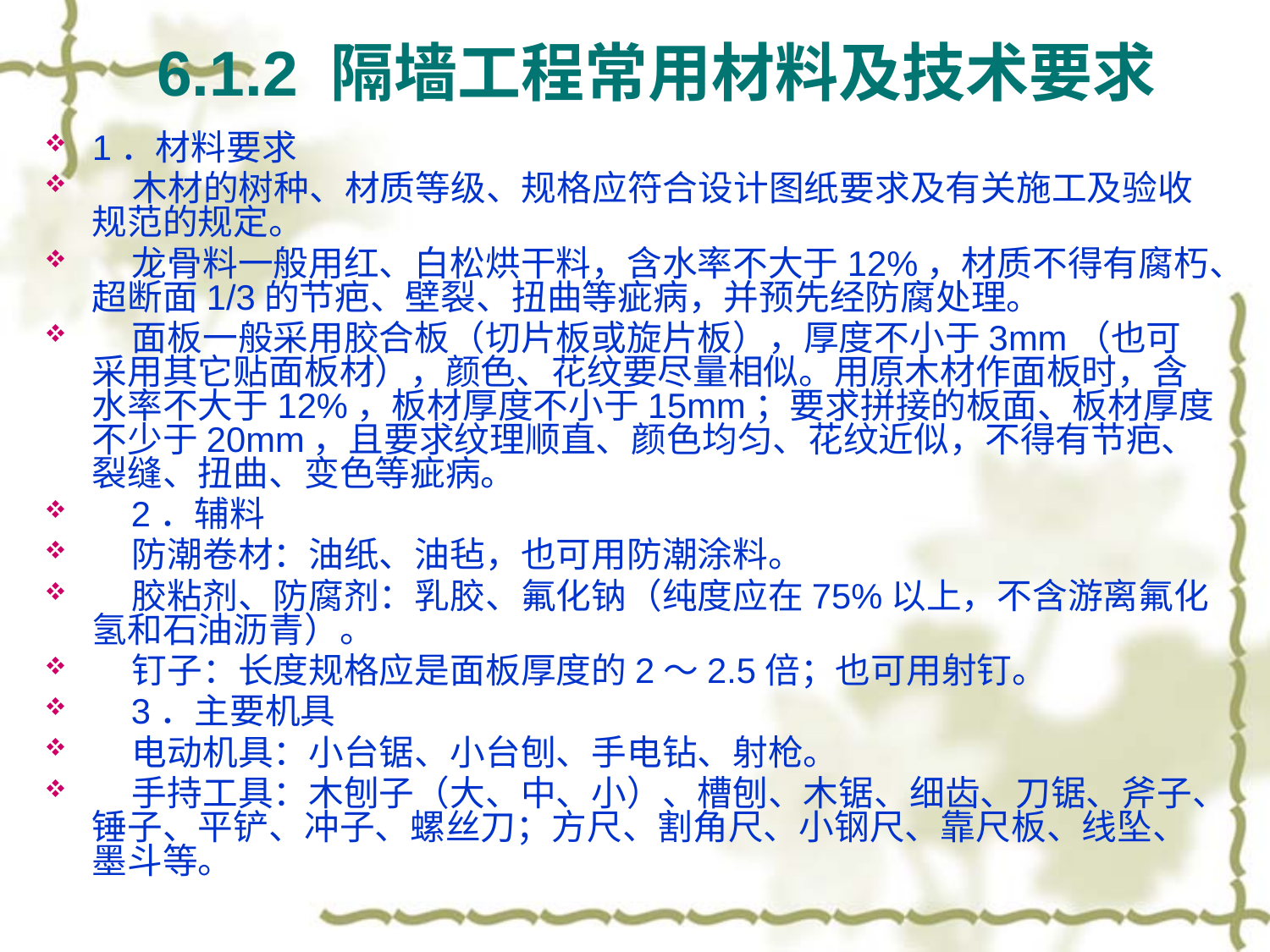

# 6.1.2 隔墙工程常用材料及技术要求
1．材料要求
    木材的树种、材质等级、规格应符合设计图纸要求及有关施工及验收规范的规定。
    龙骨料一般用红、白松烘干料，含水率不大于12%，材质不得有腐朽、超断面1/3的节疤、壁裂、扭曲等疵病，并预先经防腐处理。
    面板一般采用胶合板（切片板或旋片板），厚度不小于3mm（也可采用其它贴面板材），颜色、花纹要尽量相似。用原木材作面板时，含水率不大于12%，板材厚度不小于15mm；要求拼接的板面、板材厚度不少于20mm，且要求纹理顺直、颜色均匀、花纹近似，不得有节疤、裂缝、扭曲、变色等疵病。
    2．辅料
    防潮卷材：油纸、油毡，也可用防潮涂料。
    胶粘剂、防腐剂：乳胶、氟化钠（纯度应在75%以上，不含游离氟化氢和石油沥青）。
    钉子：长度规格应是面板厚度的2～2.5倍；也可用射钉。
    3．主要机具
    电动机具：小台锯、小台刨、手电钻、射枪。
    手持工具：木刨子（大、中、小）、槽刨、木锯、细齿、刀锯、斧子、锤子、平铲、冲子、螺丝刀；方尺、割角尺、小钢尺、靠尺板、线坠、墨斗等。